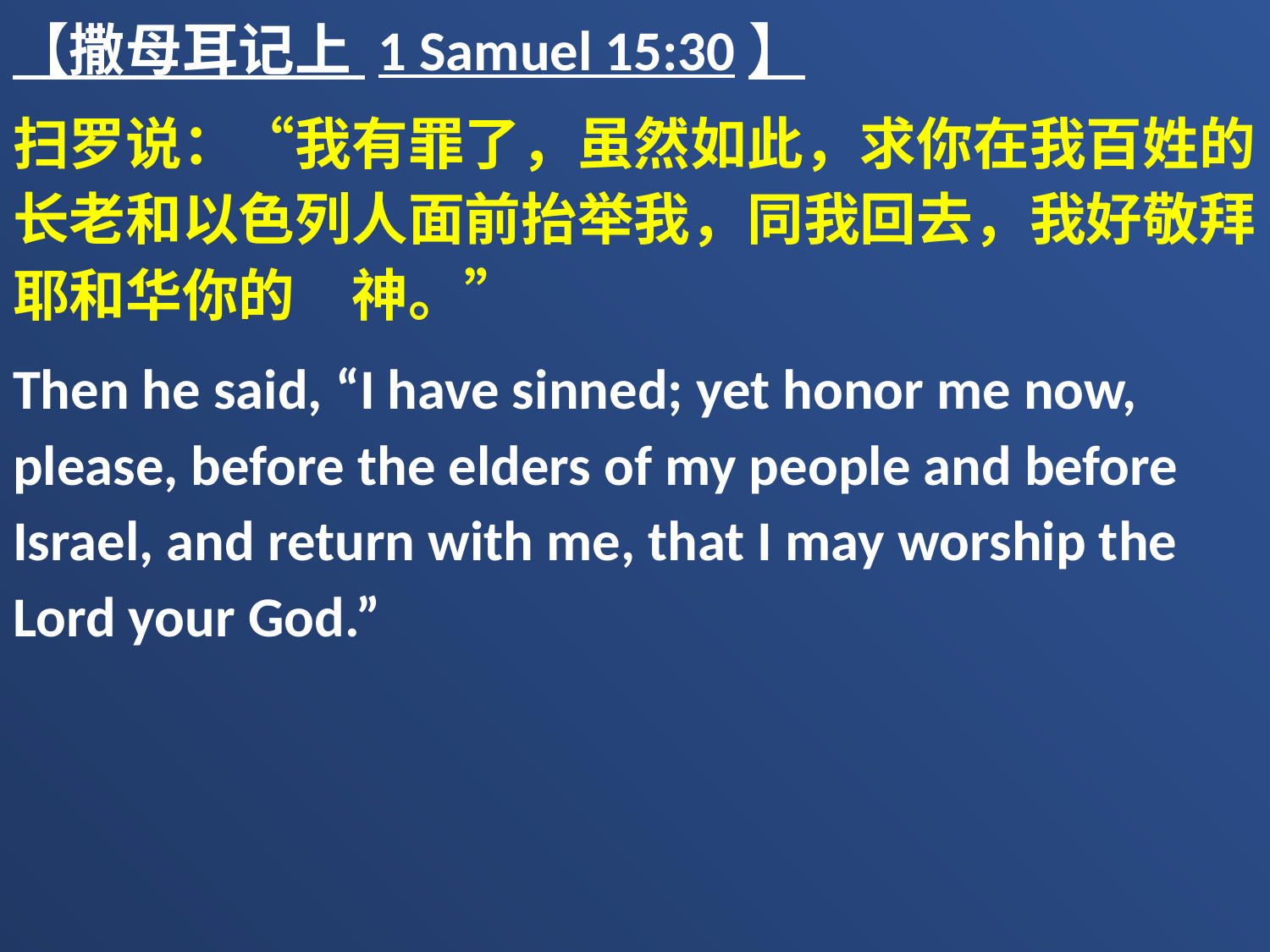

【撒母耳记上 1 Samuel 15:30】
扫罗说：“我有罪了，虽然如此，求你在我百姓的长老和以色列人面前抬举我，同我回去，我好敬拜耶和华你的　神。”
Then he said, “I have sinned; yet honor me now, please, before the elders of my people and before Israel, and return with me, that I may worship the Lord your God.”